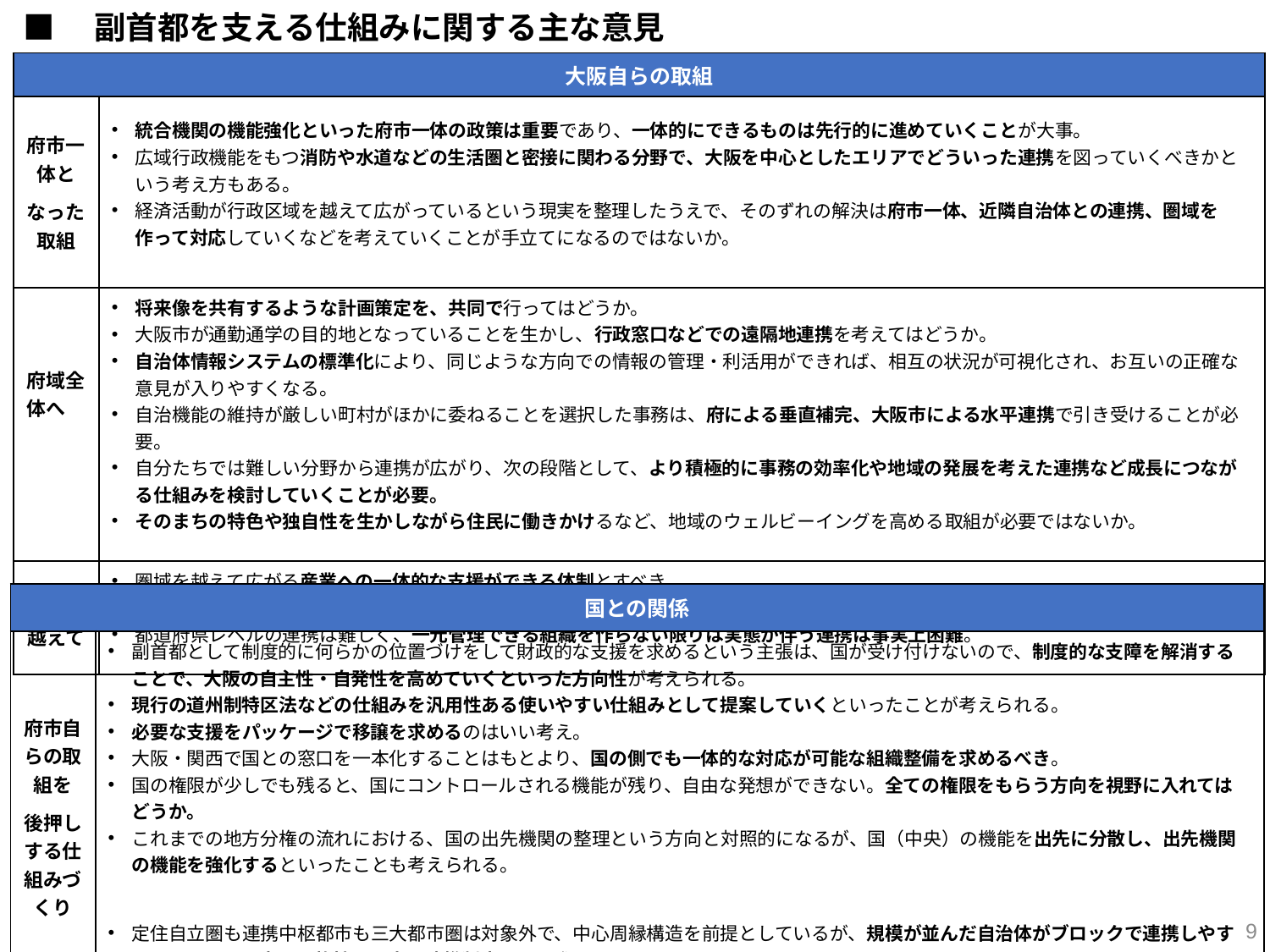

■　副首都を支える仕組みに関する主な意見
| 大阪自らの取組 |  |
| --- | --- |
| 府市一体と なった取組 | 統合機関の機能強化といった府市一体の政策は重要であり、一体的にできるものは先行的に進めていくことが大事。 広域行政機能をもつ消防や水道などの生活圏と密接に関わる分野で、大阪を中心としたエリアでどういった連携を図っていくべきかという考え方もある。 経済活動が行政区域を越えて広がっているという現実を整理したうえで、そのずれの解決は府市一体、近隣自治体との連携、圏域を作って対応していくなどを考えていくことが手立てになるのではないか。 |
| 府域全体へ | 将来像を共有するような計画策定を、共同で行ってはどうか。 大阪市が通勤通学の目的地となっていることを生かし、行政窓口などでの遠隔地連携を考えてはどうか。 自治体情報システムの標準化により、同じような方向での情報の管理・利活用ができれば、相互の状況が可視化され、お互いの正確な意見が入りやすくなる。 自治機能の維持が厳しい町村がほかに委ねることを選択した事務は、府による垂直補完、大阪市による水平連携で引き受けることが必要。 自分たちでは難しい分野から連携が広がり、次の段階として、より積極的に事務の効率化や地域の発展を考えた連携など成長につながる仕組みを検討していくことが必要。 そのまちの特色や独自性を生かしながら住民に働きかけるなど、地域のウェルビーイングを高める取組が必要ではないか。 |
| 府域を 越えて | 圏域を越えて広がる産業への一体的な支援ができる体制とすべき。 最終的には、国の出先も含めた道州制を視野に入れるべき。 都道府県レベルの連携は難しく、一元管理できる組織を作らない限りは実態が伴う連携は事実上困難。 |
| 国との関係 |  |
| --- | --- |
| 府市自らの取組を 後押しする仕組みづくり | 副首都として制度的に何らかの位置づけをして財政的な支援を求めるという主張は、国が受け付けないので、制度的な支障を解消することで、大阪の自主性・自発性を高めていくといった方向性が考えられる。 現行の道州制特区法などの仕組みを汎用性ある使いやすい仕組みとして提案していくといったことが考えられる。 必要な支援をパッケージで移譲を求めるのはいい考え。 大阪・関西で国との窓口を一本化することはもとより、国の側でも一体的な対応が可能な組織整備を求めるべき。 国の権限が少しでも残ると、国にコントロールされる機能が残り、自由な発想ができない。全ての権限をもらう方向を視野に入れてはどうか。 これまでの地方分権の流れにおける、国の出先機関の整理という方向と対照的になるが、国（中央）の機能を出先に分散し、出先機関の機能を強化するといったことも考えられる。 定住自立圏も連携中枢都市も三大都市圏は対象外で、中心周縁構造を前提としているが、規模が並んだ自治体がブロックで連携しやすいような、もう少し柔軟性ある水平連携制度を国に求めてはどうか。 |
9